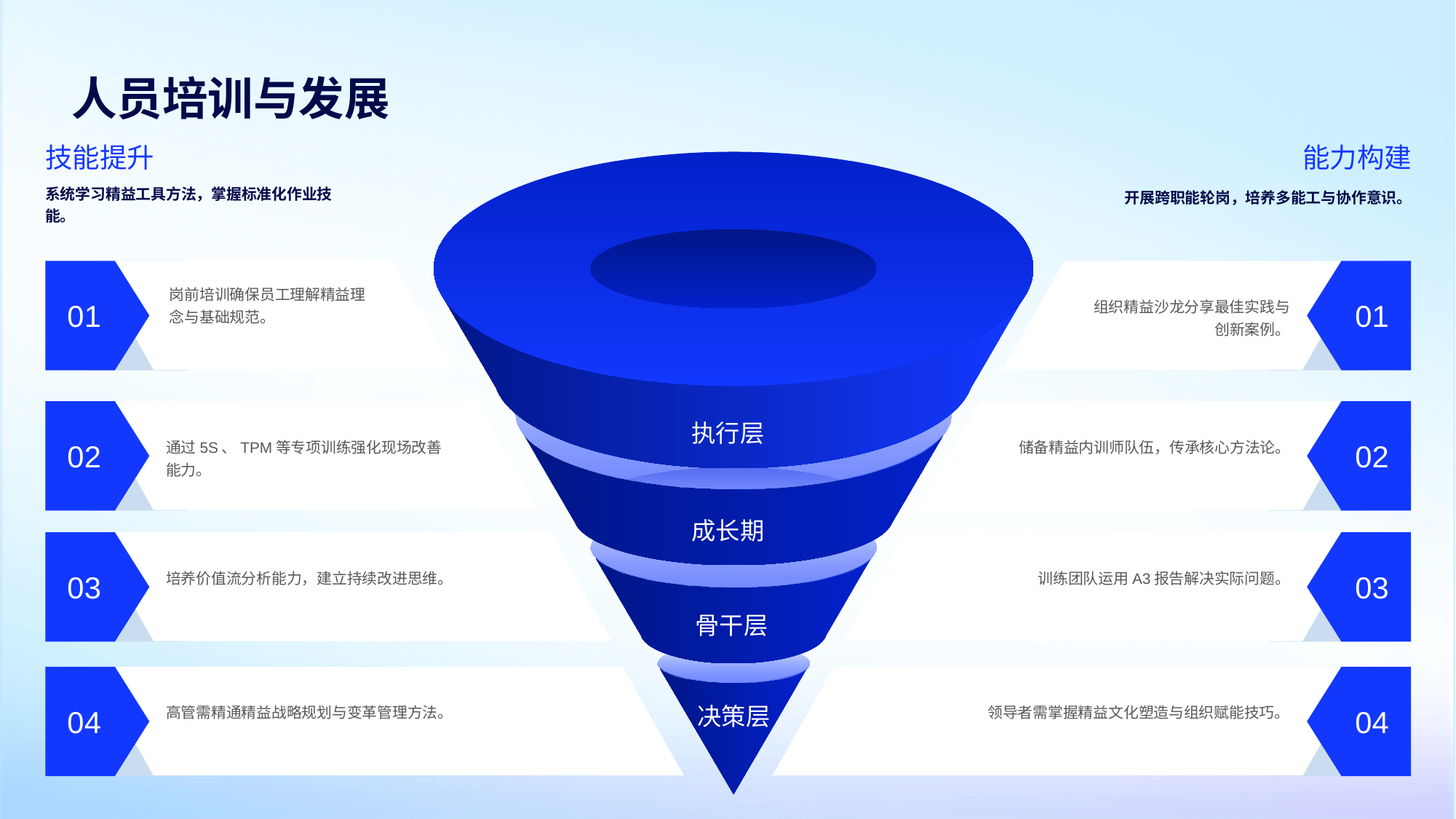

人员培训与发展

技能提升
能力构建

系统学习精益工具方法，掌握标准化作业技能。
开展跨职能轮岗，培养多能工与协作意识。

岗前培训确保员工理解精益理念与基础规范。
组织精益沙龙分享最佳实践与创新案例。
01
01

执行层
通过5S、TPM等专项训练强化现场改善能力。
储备精益内训师队伍，传承核心方法论。
02
02

成长期

培养价值流分析能力，建立持续改进思维。
训练团队运用A3报告解决实际问题。
03
03
骨干层

高管需精通精益战略规划与变革管理方法。
领导者需掌握精益文化塑造与组织赋能技巧。
04
04
决策层